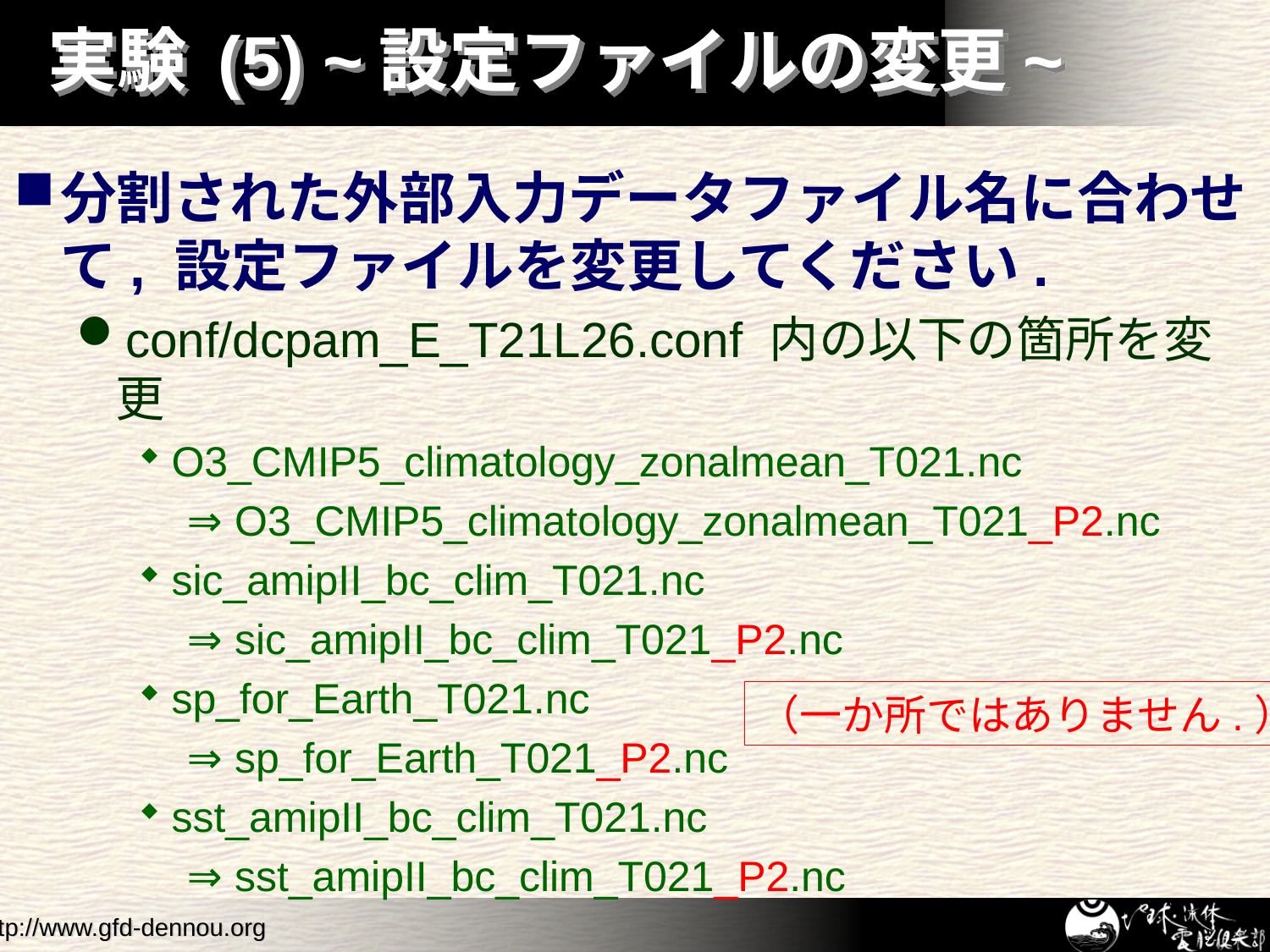

# 実験 (5) ~設定ファイルの変更~
分割された外部入力データファイル名に合わせて, 設定ファイルを変更してください.
conf/dcpam_E_T21L26.conf 内の以下の箇所を変更
O3_CMIP5_climatology_zonalmean_T021.nc
    ⇒ O3_CMIP5_climatology_zonalmean_T021_P2.nc
sic_amipII_bc_clim_T021.nc
    ⇒ sic_amipII_bc_clim_T021_P2.nc
sp_for_Earth_T021.nc
    ⇒ sp_for_Earth_T021_P2.nc
sst_amipII_bc_clim_T021.nc
    ⇒ sst_amipII_bc_clim_T021_P2.nc

（一か所ではありません.）